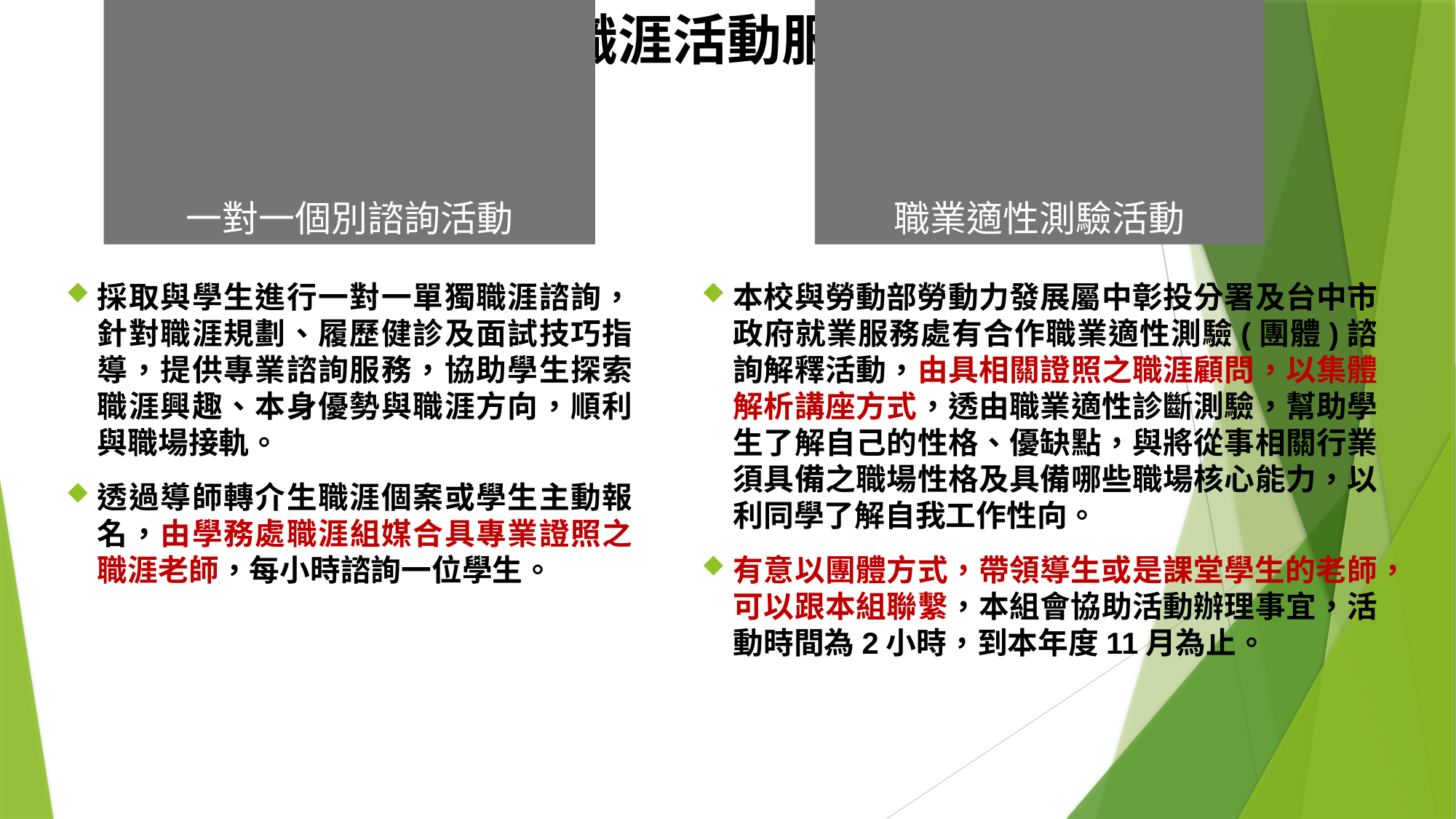

# 職涯活動服務
一對一個別諮詢活動
職業適性測驗活動
採取與學生進行一對一單獨職涯諮詢，針對職涯規劃、履歷健診及面試技巧指導，提供專業諮詢服務，協助學生探索職涯興趣、本身優勢與職涯方向，順利與職場接軌。
透過導師轉介生職涯個案或學生主動報名，由學務處職涯組媒合具專業證照之職涯老師，每小時諮詢一位學生。
本校與勞動部勞動力發展屬中彰投分署及台中市政府就業服務處有合作職業適性測驗(團體)諮詢解釋活動，由具相關證照之職涯顧問，以集體解析講座方式，透由職業適性診斷測驗，幫助學生了解自己的性格、優缺點，與將從事相關行業須具備之職場性格及具備哪些職場核心能力，以利同學了解自我工作性向。
有意以團體方式，帶領導生或是課堂學生的老師，可以跟本組聯繫，本組會協助活動辦理事宜，活動時間為2小時，到本年度11月為止。